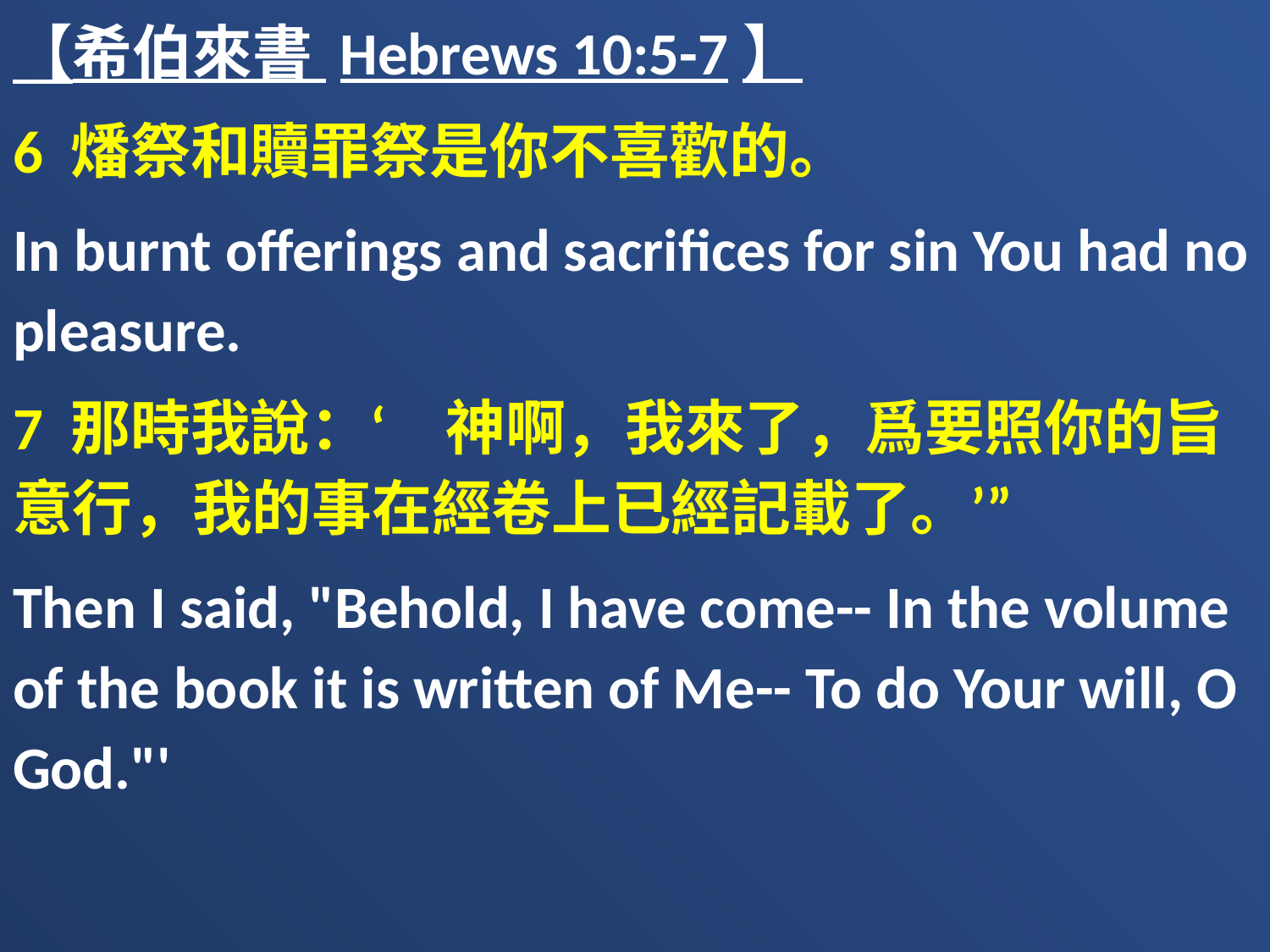

【希伯來書 Hebrews 10:5-7】
6 燔祭和贖罪祭是你不喜歡的。
In burnt offerings and sacrifices for sin You had no pleasure.
7 那時我說：‘　神啊，我來了，爲要照你的旨意行，我的事在經卷上已經記載了。’”
Then I said, "Behold, I have come-- In the volume of the book it is written of Me-- To do Your will, O God."'